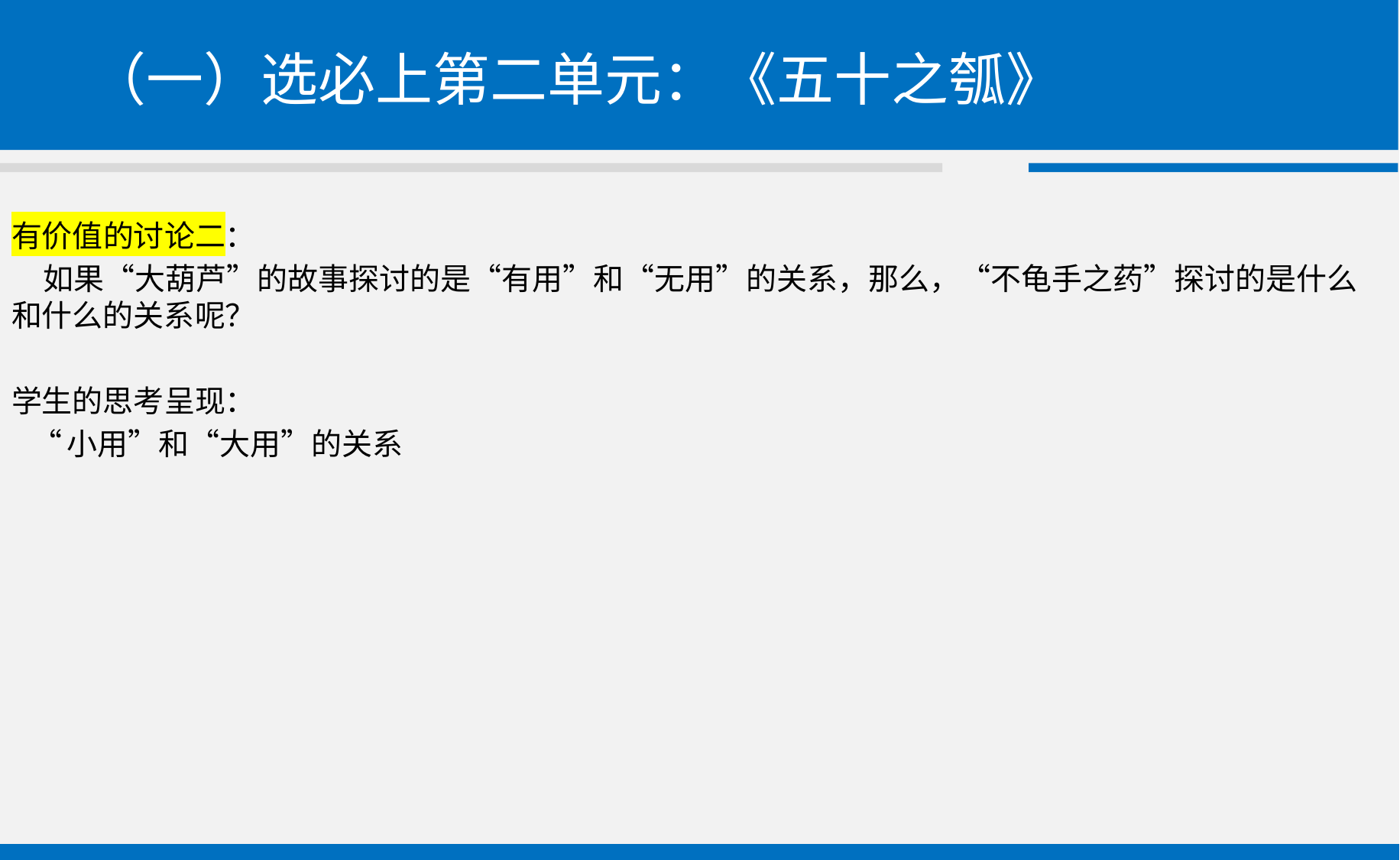

# （一）选必上第二单元：《五十之瓠》

有价值的讨论二：
    如果“大葫芦”的故事探讨的是“有用”和“无用”的关系，那么，“不龟手之药”探讨的是什么和什么的关系呢？

学生的思考呈现：
   “小用”和“大用”的关系